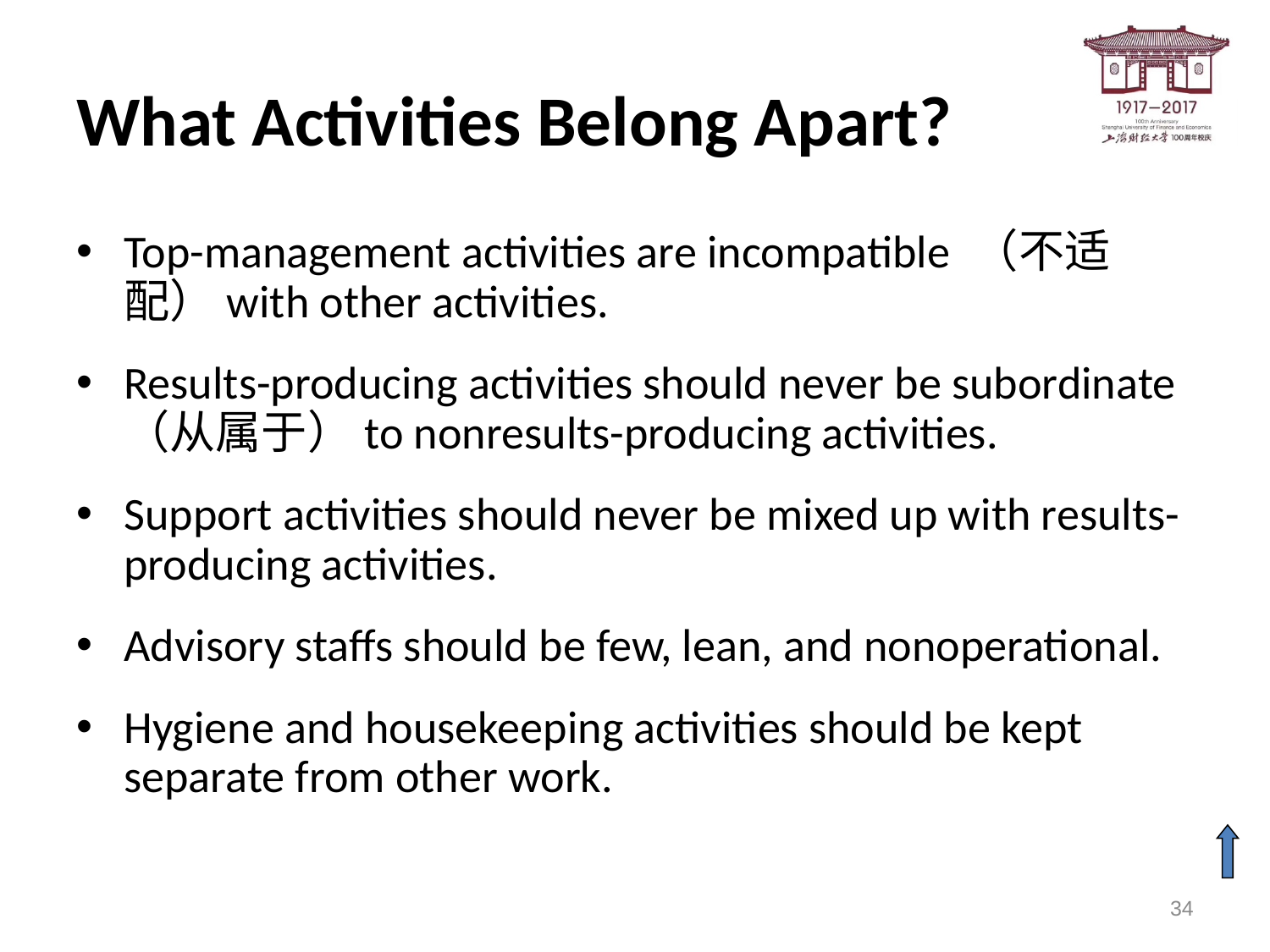

# What Activities Belong Apart?
Top-management activities are incompatible （不适配）with other activities.
Results-producing activities should never be subordinate （从属于）to nonresults-producing activities.
Support activities should never be mixed up with results-producing activities.
Advisory staffs should be few, lean, and nonoperational.
Hygiene and housekeeping activities should be kept separate from other work.

34